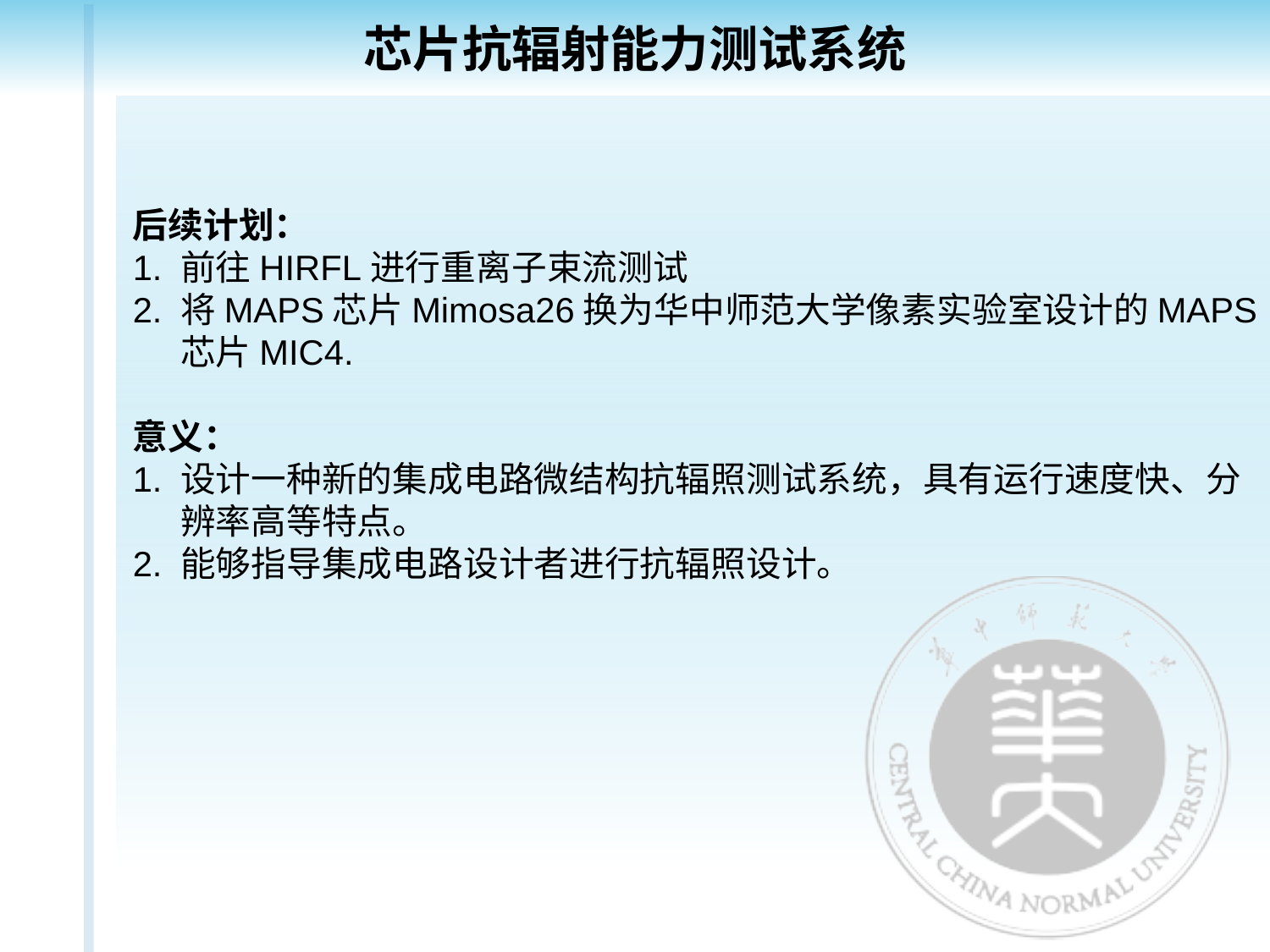

# 芯片抗辐射能力测试系统
后续计划：
前往HIRFL进行重离子束流测试
将MAPS芯片Mimosa26换为华中师范大学像素实验室设计的MAPS芯片MIC4.
意义：
设计一种新的集成电路微结构抗辐照测试系统，具有运行速度快、分辨率高等特点。
能够指导集成电路设计者进行抗辐照设计。